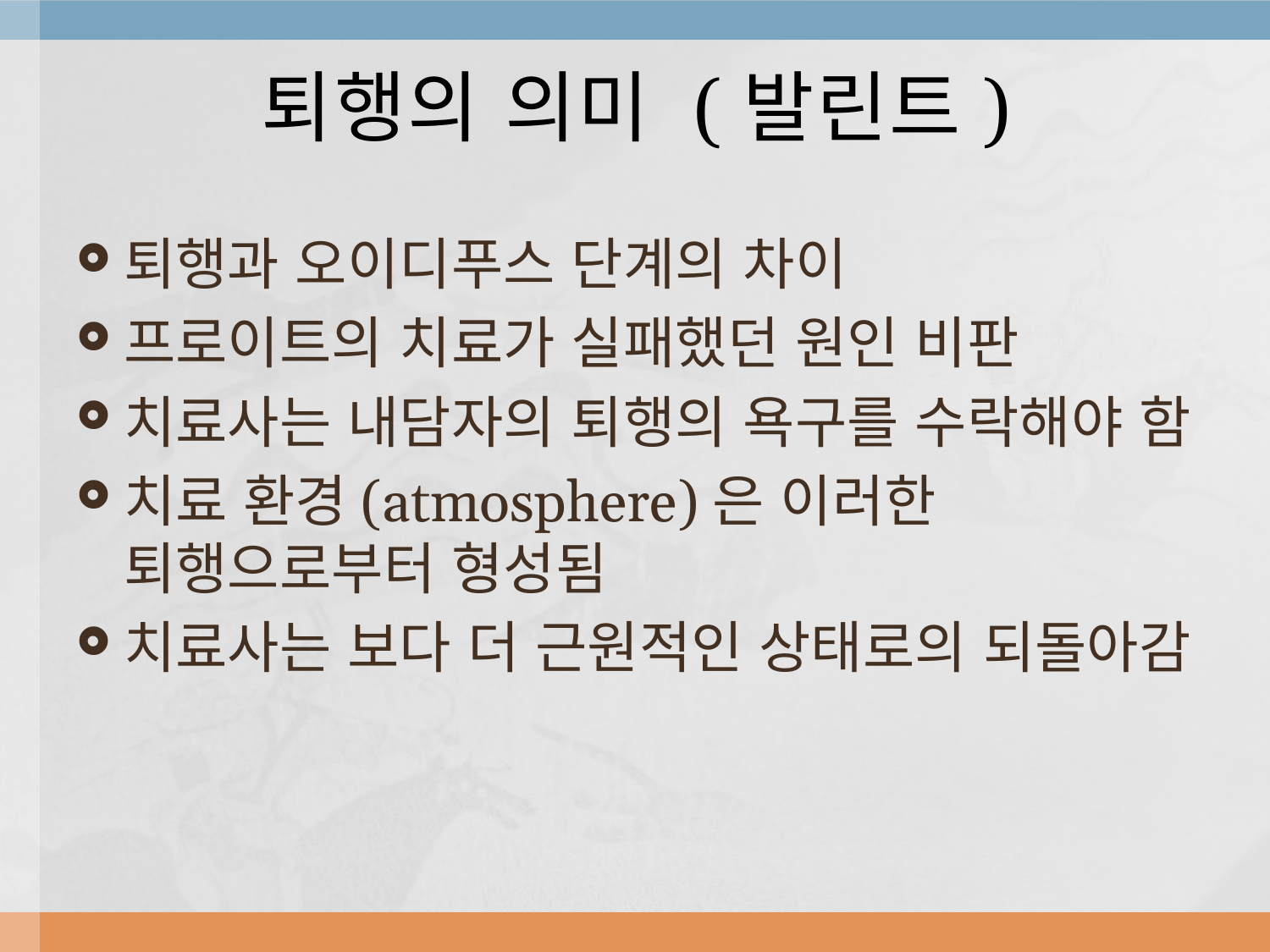

# 퇴행의 의미 (발린트)
퇴행과 오이디푸스 단계의 차이
프로이트의 치료가 실패했던 원인 비판
치료사는 내담자의 퇴행의 욕구를 수락해야 함
치료 환경(atmosphere)은 이러한 퇴행으로부터 형성됨
치료사는 보다 더 근원적인 상태로의 되돌아감